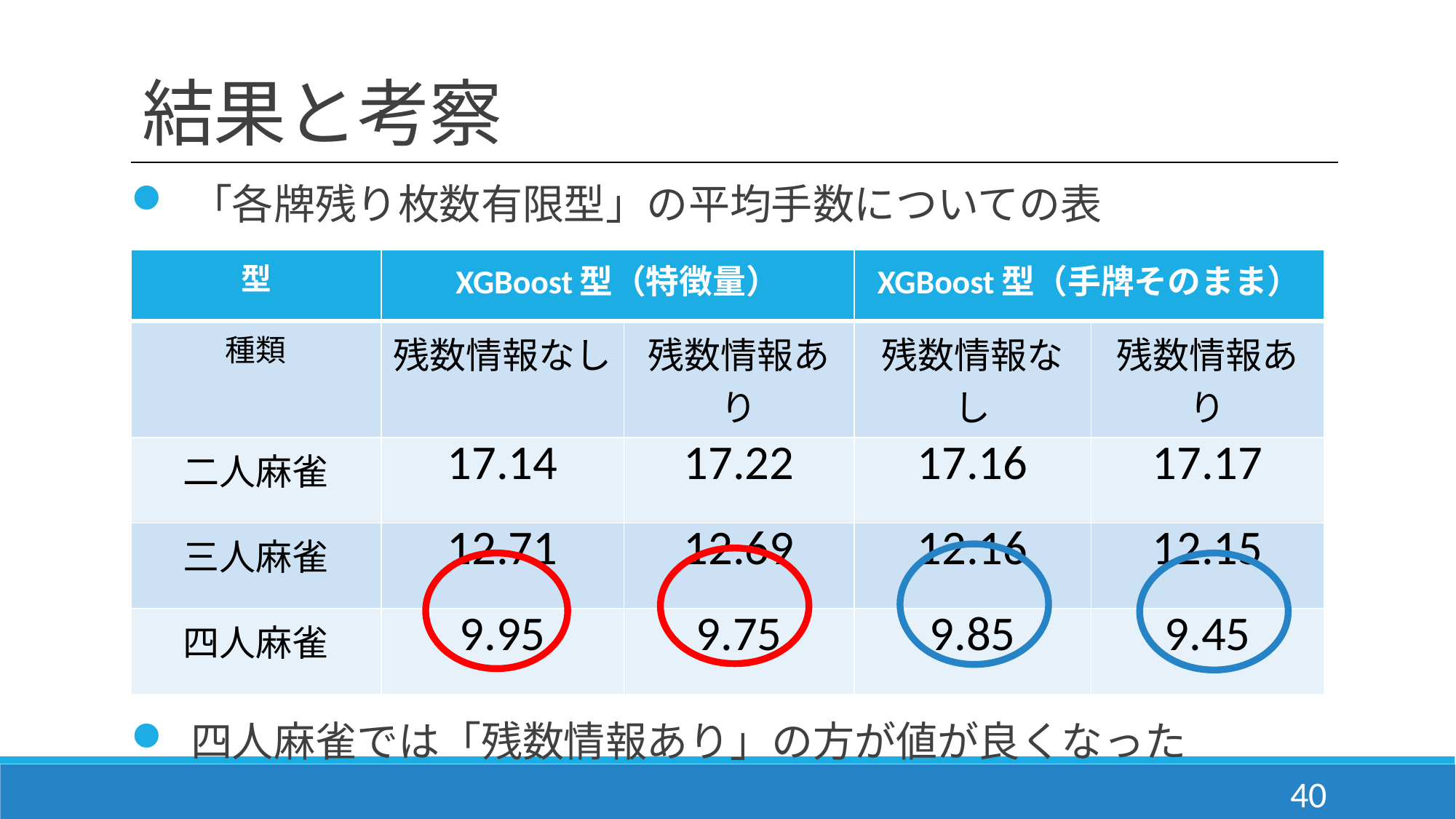

# 結果と考察
 「各牌残り枚数有限型」の平均手数についての表

 四人麻雀では「残数情報あり」の方が値が良くなった

| 型 | XGBoost型（特徴量） |  | XGBoost型（手牌そのまま） |  |
| --- | --- | --- | --- | --- |
| 種類 | 残数情報なし | 残数情報あり | 残数情報なし | 残数情報あり |
| 二人麻雀 | 17.14 | 17.22 | 17.16 | 17.17 |
| 三人麻雀 | 12.71 | 12.69 | 12.16 | 12.15 |
| 四人麻雀 | 9.95 | 9.75 | 9.85 | 9.45 |

40